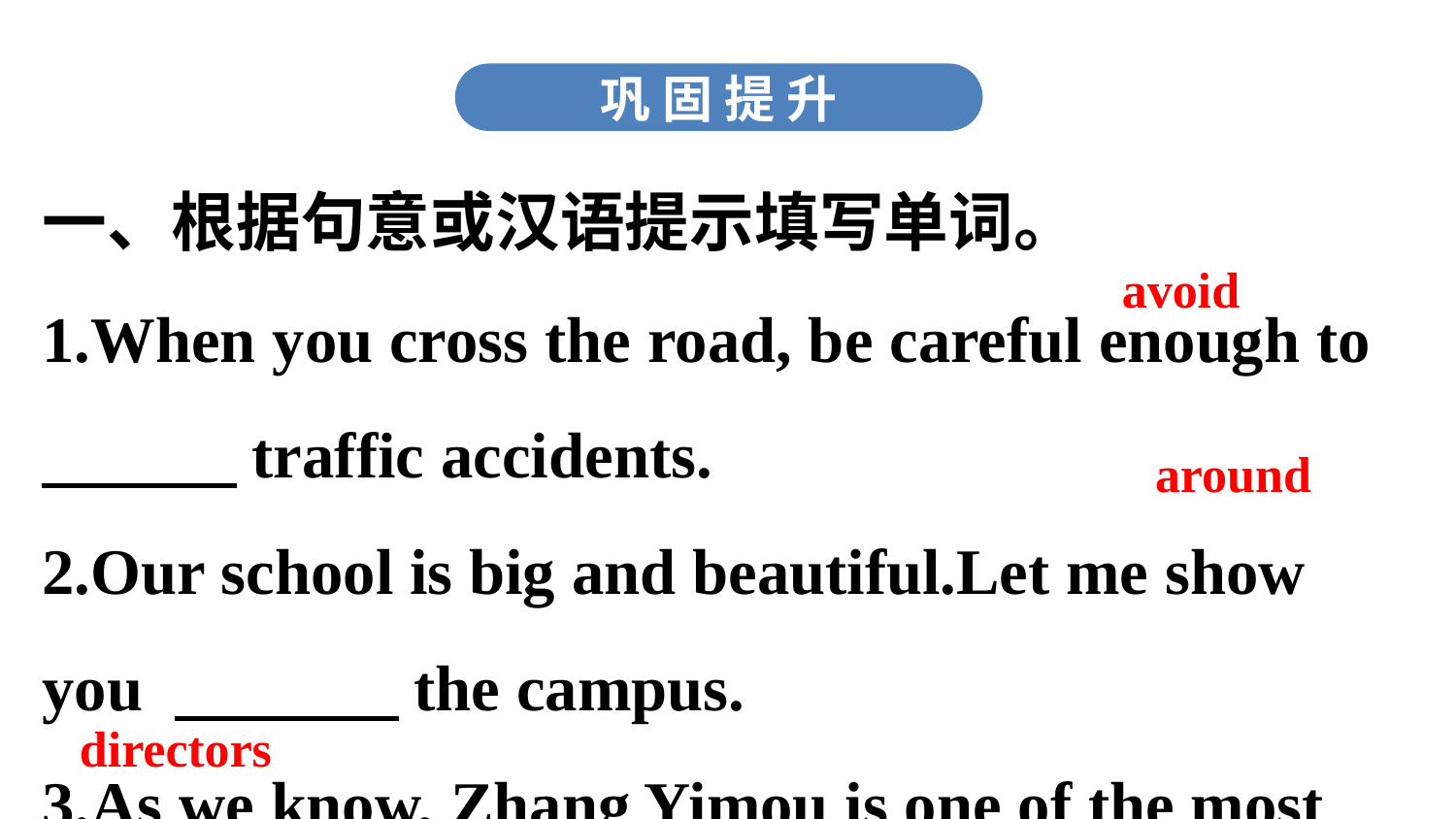

巩 固 提 升
一、根据句意或汉语提示填写单词。
1.When you cross the road, be careful enough to 　　　traffic accidents.
2.Our school is big and beautiful.Let me show you 　　　  the campus.
3.As we know, Zhang Yimou is one of the most famous
　　　　　　in China.
avoid
around
directors